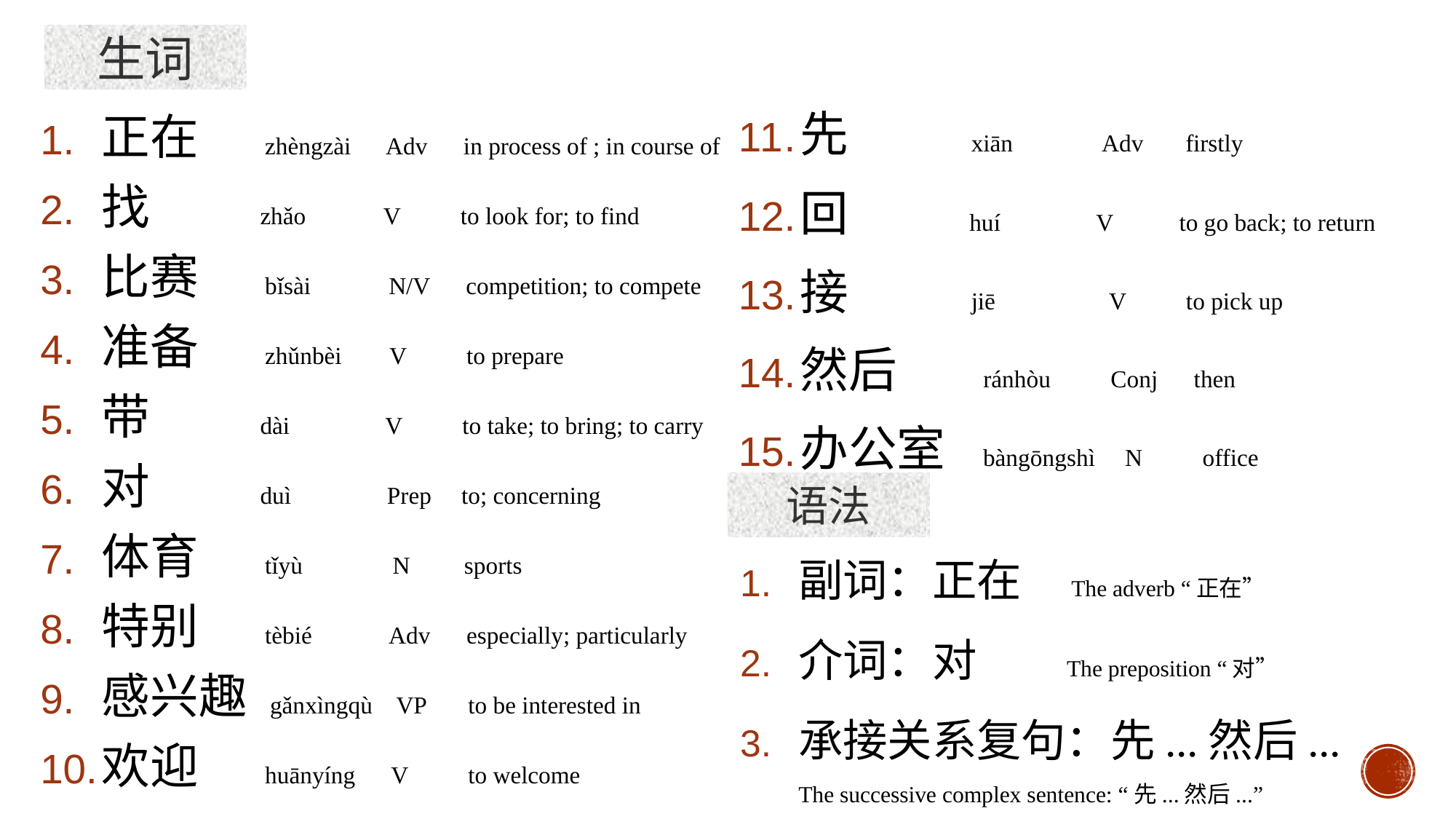

生词
先         xiān               Adv       firstly
回          huí                V           to go back; to return
接         jiē                   V          to pick up
然后      ránhòu          Conj      then
办公室  bàngōngshì     N          office
正在     zhèngzài      Adv      in process of ; in course of
找         zhǎo             V          to look for; to find
比赛     bǐsài             N/V      competition; to compete
准备     zhǔnbèi        V          to prepare
带         dài                V          to take; to bring; to carry
对         duì                Prep     to; concerning
体育     tǐyù               N         sports
特别     tèbié             Adv      especially; particularly
感兴趣 gǎnxìngqù    VP       to be interested in
欢迎     huānyíng      V          to welcome
语法
副词：正在    The adverb “正在”
介词：对        The preposition “对”
承接关系复句：先...然后...          The successive complex sentence: “先...然后...”